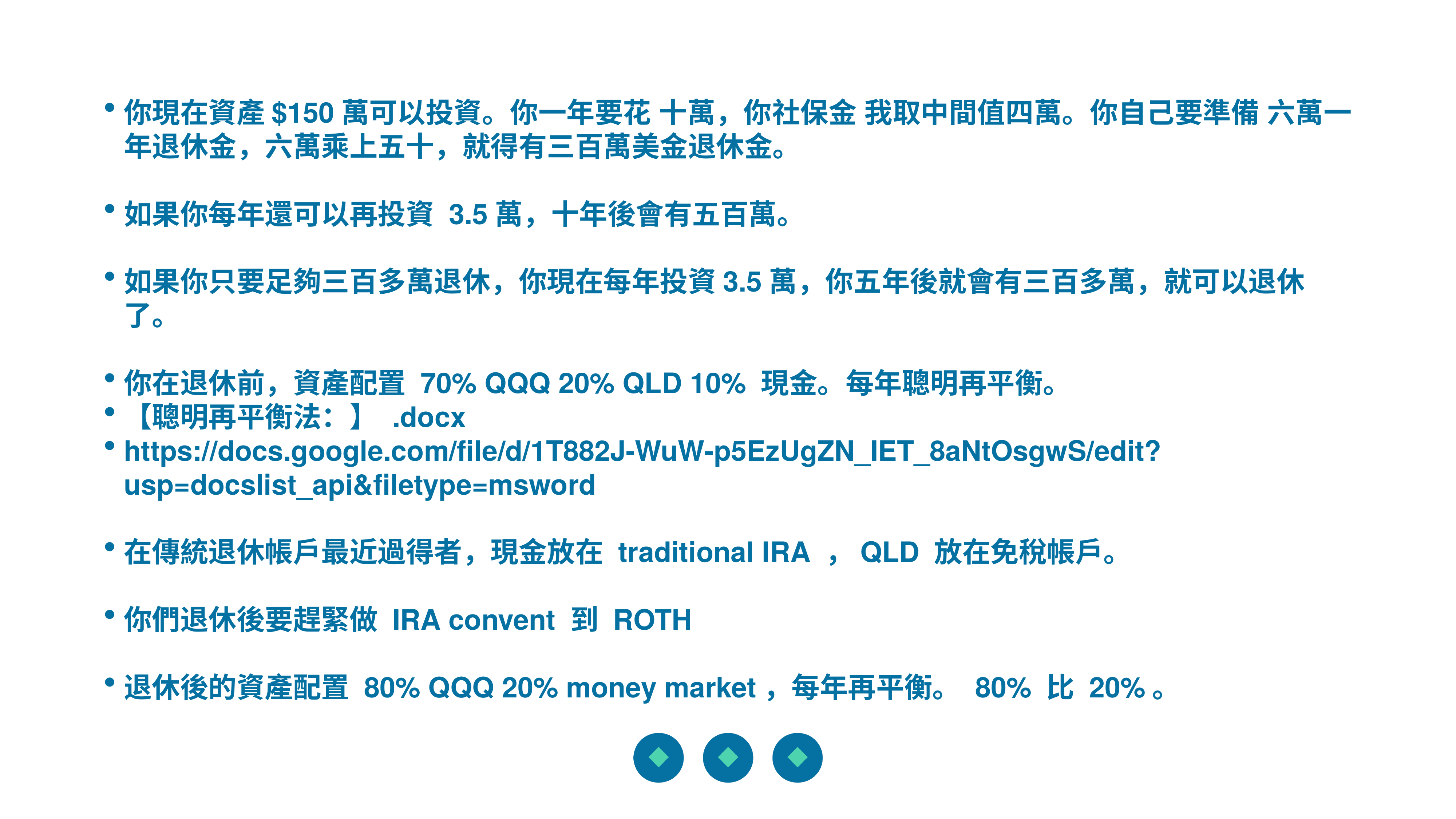

你現在資產$150萬可以投資。你一年要花 十萬，你社保金 我取中間值四萬。你自己要準備 六萬一年退休金，六萬乘上五十，就得有三百萬美金退休金。

如果你每年還可以再投資 3.5萬，十年後會有五百萬。

如果你只要足夠三百多萬退休，你現在每年投資3.5萬，你五年後就會有三百多萬，就可以退休了。

你在退休前，資產配置 70% QQQ 20% QLD 10% 現金。每年聰明再平衡。
【聰明再平衡法：】 .docx
https://docs.google.com/file/d/1T882J-WuW-p5EzUgZN_IET_8aNtOsgwS/edit?usp=docslist_api&filetype=msword

在傳統退休帳戶最近過得者，現金放在 traditional IRA ，QLD 放在免稅帳戶。

你們退休後要趕緊做 IRA convent 到 ROTH

退休後的資產配置 80% QQQ 20% money market，每年再平衡。 80% 比 20%。